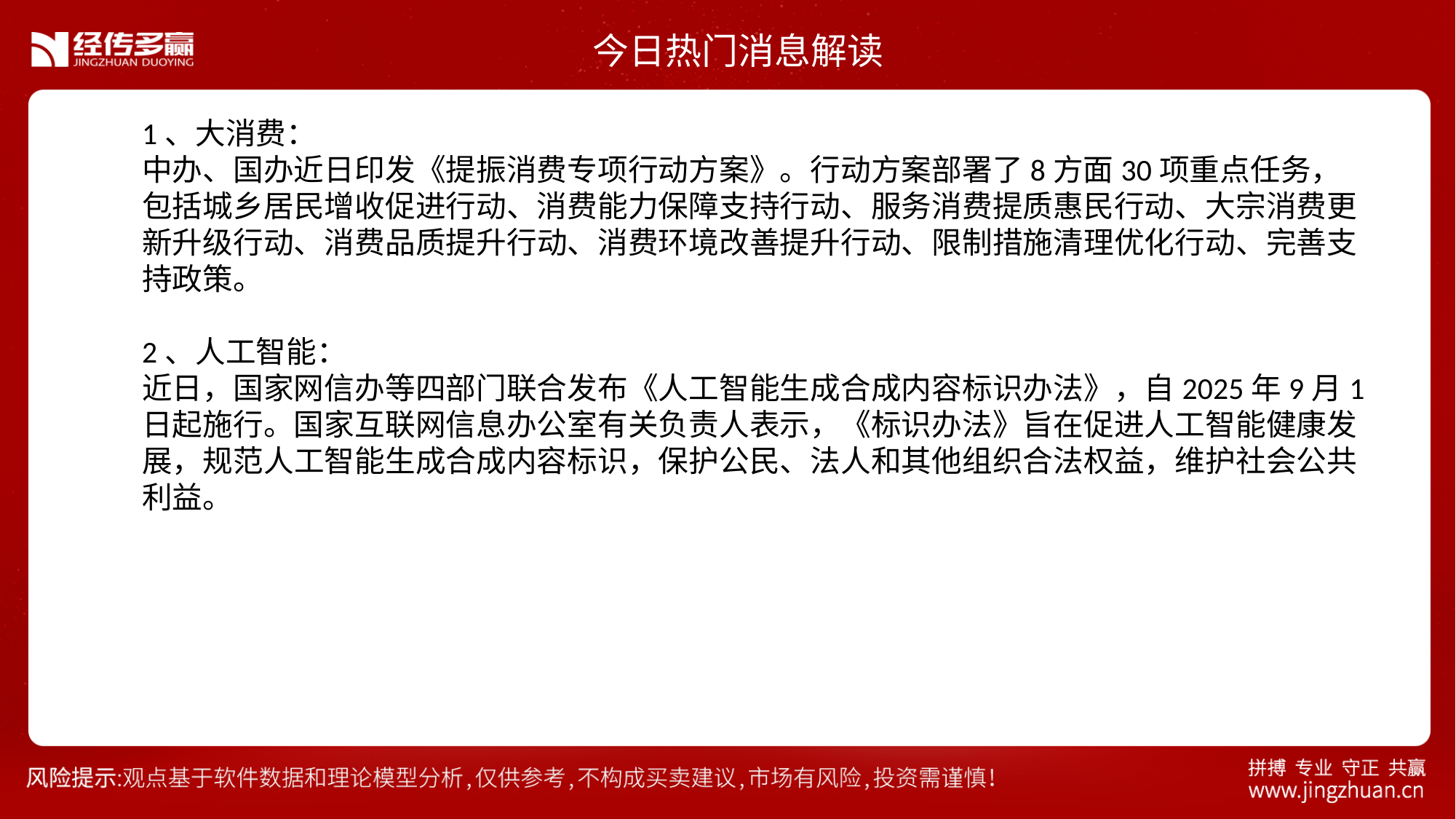

今日热门消息解读
1、大消费：
中办、国办近日印发《提振消费专项行动方案》。行动方案部署了8方面30项重点任务，包括城乡居民增收促进行动、消费能力保障支持行动、服务消费提质惠民行动、大宗消费更新升级行动、消费品质提升行动、消费环境改善提升行动、限制措施清理优化行动、完善支持政策。

2、人工智能：
近日，国家网信办等四部门联合发布《人工智能生成合成内容标识办法》，自2025年9月1日起施行。国家互联网信息办公室有关负责人表示，《标识办法》旨在促进人工智能健康发展，规范人工智能生成合成内容标识，保护公民、法人和其他组织合法权益，维护社会公共利益。